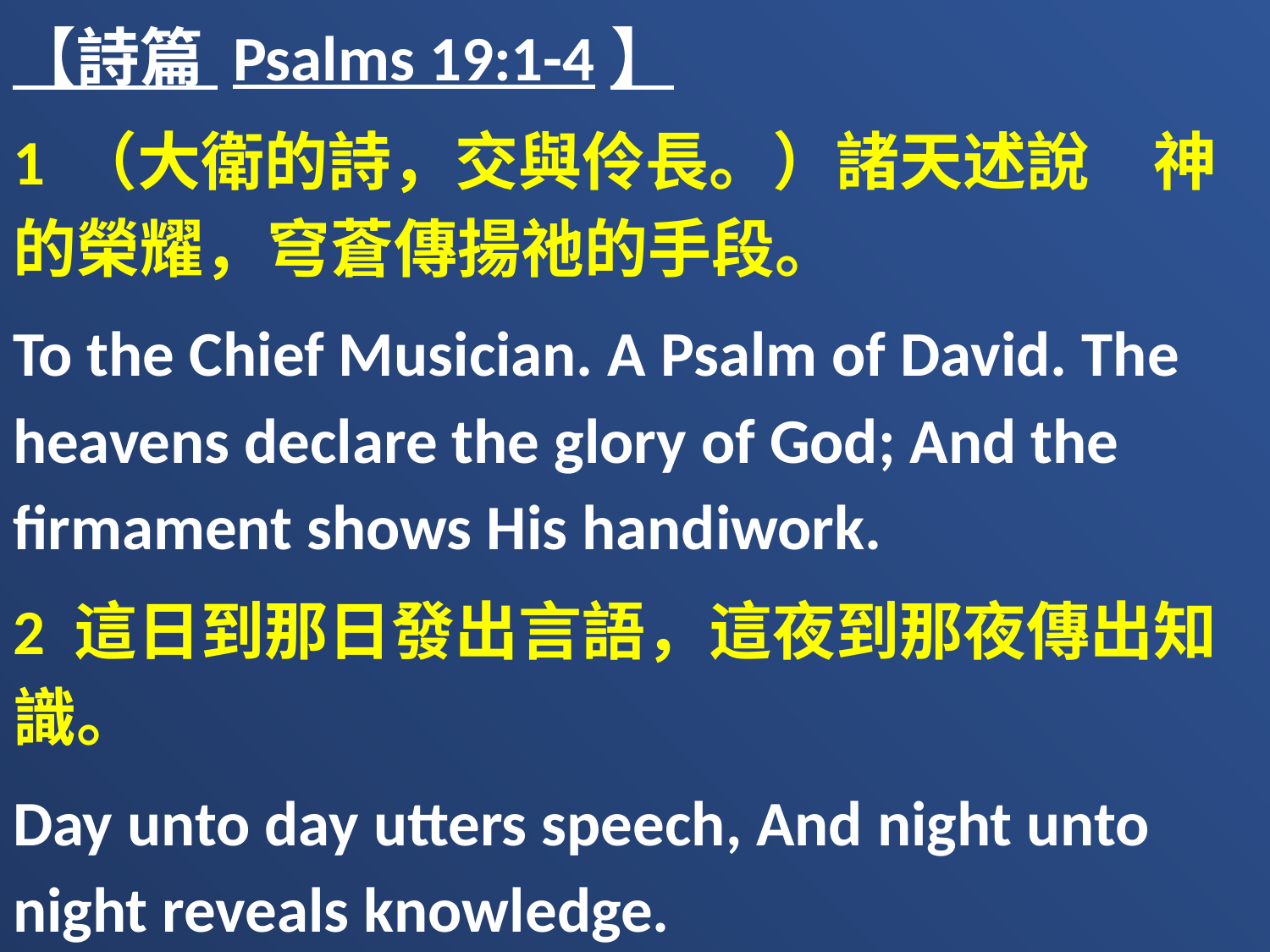

【詩篇 Psalms 19:1-4】
1 （大衛的詩，交與伶長。）諸天述說　神的榮耀，穹蒼傳揚祂的手段。
To the Chief Musician. A Psalm of David. The heavens declare the glory of God; And the firmament shows His handiwork.
2 這日到那日發出言語，這夜到那夜傳出知識。
Day unto day utters speech, And night unto night reveals knowledge.
3 無言無語，也無聲音可聽。
There is no speech nor language Where their voice is not heard.
4 祂的量帶通遍天下，祂的言語傳到地極。　神在其間爲太陽安設帳幕。
Their line has gone out through all the earth, And their words to the end of the world. In them He has set a tabernacle for the sun,